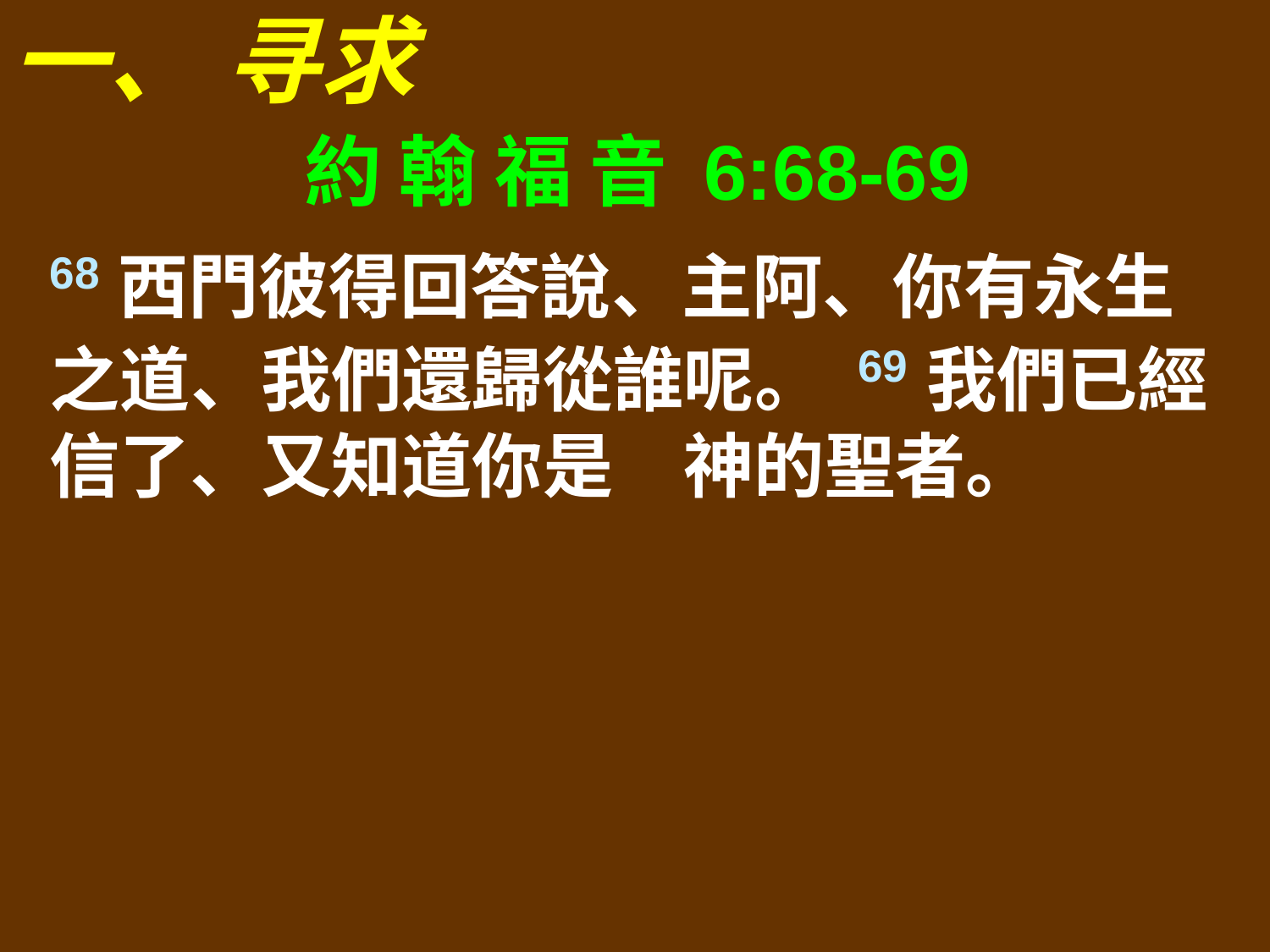

一、 寻求
約 翰 福 音 6:68-69
68西門彼得回答說、主阿、你有永生之道、我們還歸從誰呢。 69我們已經信了、又知道你是　神的聖者。